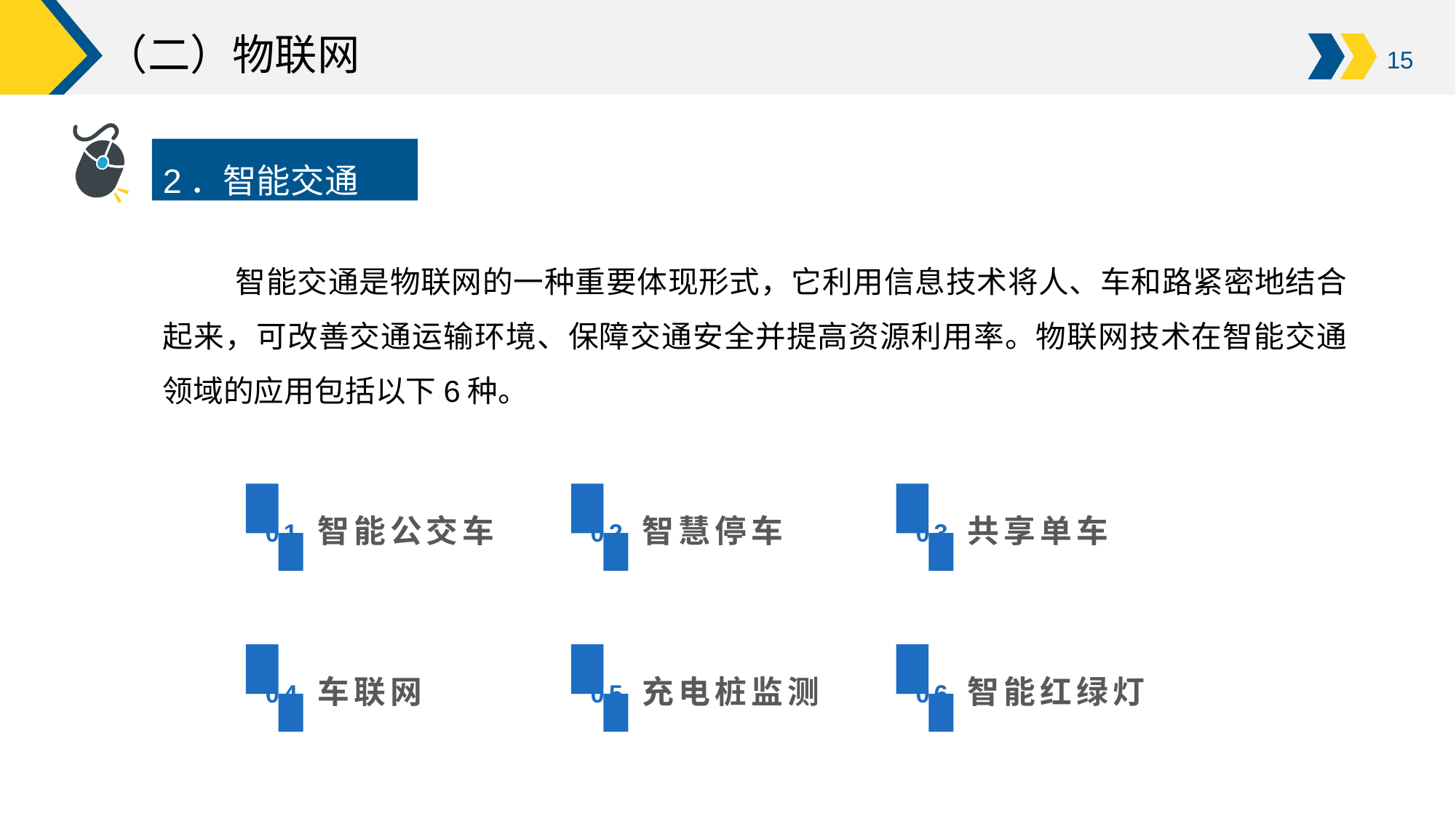

# （二）物联网

2．智能交通
智能交通是物联网的一种重要体现形式，它利用信息技术将人、车和路紧密地结合起来，可改善交通运输环境、保障交通安全并提高资源利用率。物联网技术在智能交通领域的应用包括以下6种。

智能公交车
智慧停车
共享单车
01
02
03

车联网
充电桩监测
智能红绿灯
04
05
06